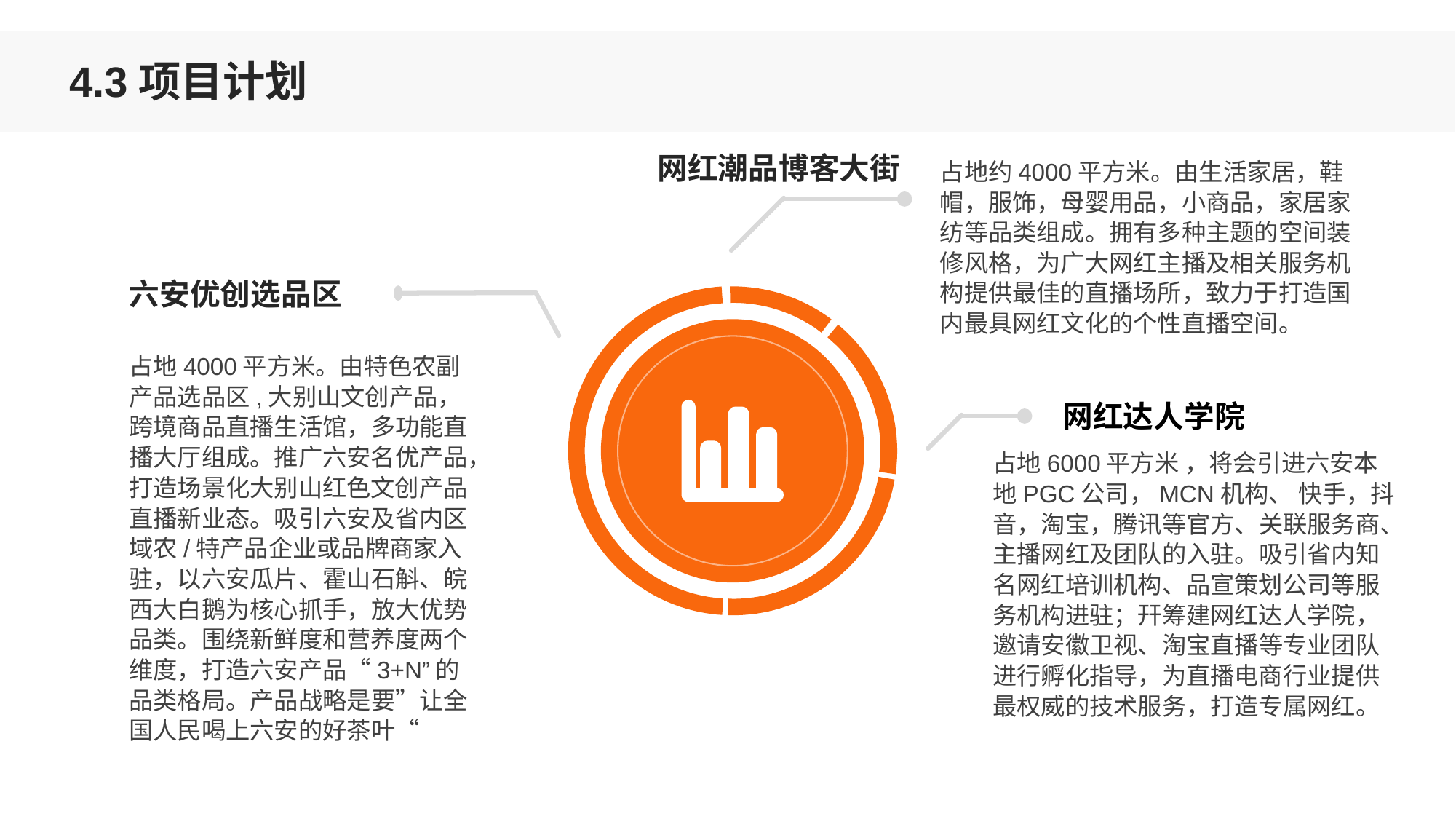

4.3项目计划
网红潮品博客大街
占地约4000平方米。由生活家居，鞋帽，服饰，母婴用品，小商品，家居家纺等品类组成。拥有多种主题的空间装修风格，为广大网红主播及相关服务机构提供最佳的直播场所，致力于打造国内最具网红文化的个性直播空间。

六安优创选品区

占地4000平方米。由特色农副产品选品区,大别山文创产品，跨境商品直播生活馆，多功能直播大厅组成。推广六安名优产品，打造场景化大别山红色文创产品直播新业态。吸引六安及省内区域农/特产品企业或品牌商家入驻，以六安瓜片、霍山石斛、皖西大白鹅为核心抓手，放大优势品类。围绕新鲜度和营养度两个维度，打造六安产品“3+N”的品类格局。产品战略是要”让全国人民喝上六安的好茶叶“
网红达人学院

占地6000平方米 ，将会引进六安本地PGC公司，MCN机构、 快手，抖音，淘宝，腾讯等官方、关联服务商、主播网红及团队的入驻。吸引省内知名网红培训机构、品宣策划公司等服务机构进驻；幵筹建网红达人学院，邀请安徽卫视、淘宝直播等专业团队进行孵化指导，为直播电商行业提供最权威的技术服务，打造专属网红。